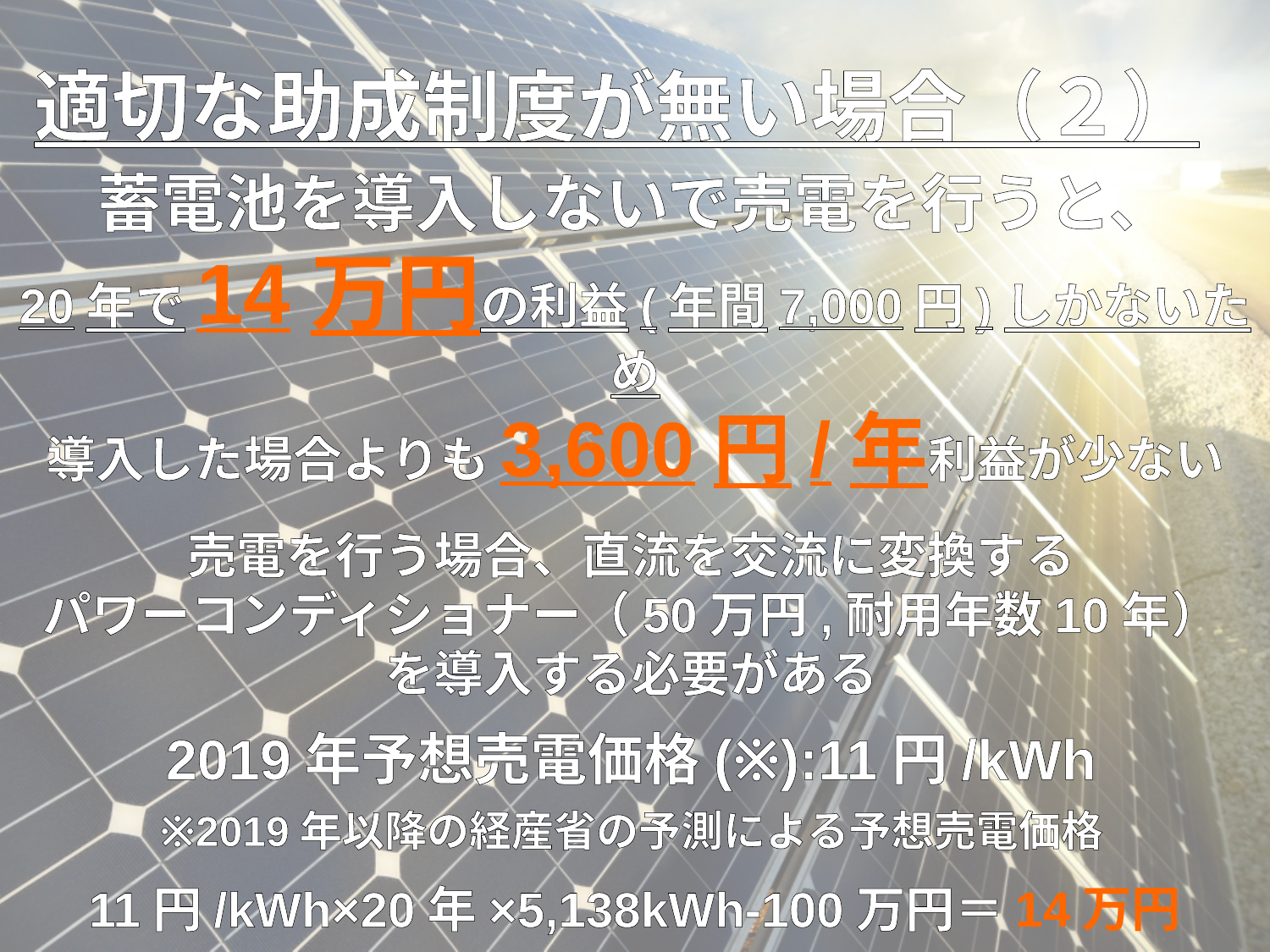

適切な助成制度が無い場合（２）
蓄電池を導入しないで売電を行うと、
20年で14万円の利益(年間7,000円)しかないため
導入した場合よりも3,600円/年利益が少ない
売電を行う場合、直流を交流に変換する
パワーコンディショナー（50万円,耐用年数10年）
を導入する必要がある
2019年予想売電価格(※):11円/kWh
※2019年以降の経産省の予測による予想売電価格
11円/kWh×20年×5,138kWh-100万円＝14万円